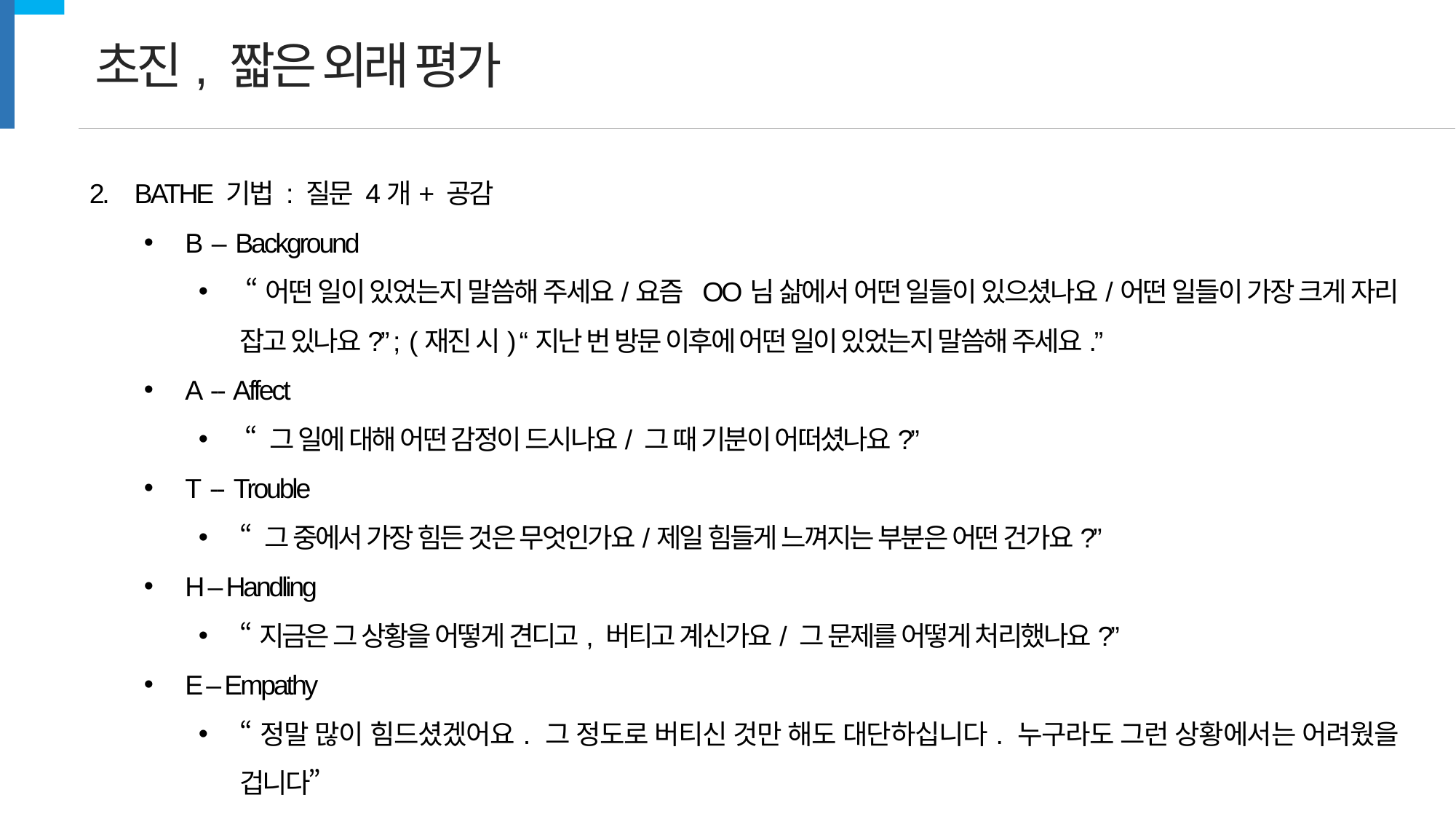

초진, 짧은 외래 평가

2.     BATHE 기법 : 질문 4개+ 공감
B  –  Background
 “어떤 일이 있었는지 말씀해 주세요/요즘  OO님 삶에서 어떤 일들이 있으셨나요/어떤 일들이 가장 크게 자리 잡고 있나요?” ;  (재진 시) “지난 번 방문 이후에 어떤 일이 있었는지 말씀해 주세요.”
A  --  Affect
 “ 그 일에 대해 어떤 감정이 드시나요/ 그 때 기분이 어떠셨나요?”
T  --  Trouble
“ 그 중에서 가장 힘든 것은 무엇인가요/제일 힘들게 느껴지는 부분은 어떤 건가요?”
H – Handling
“지금은 그 상황을 어떻게 견디고, 버티고 계신가요/ 그 문제를 어떻게 처리했나요?”
E – Empathy
“정말 많이 힘드셨겠어요. 그 정도로 버티신 것만 해도 대단하십니다. 누구라도 그런 상황에서는 어려웠을 겁니다”